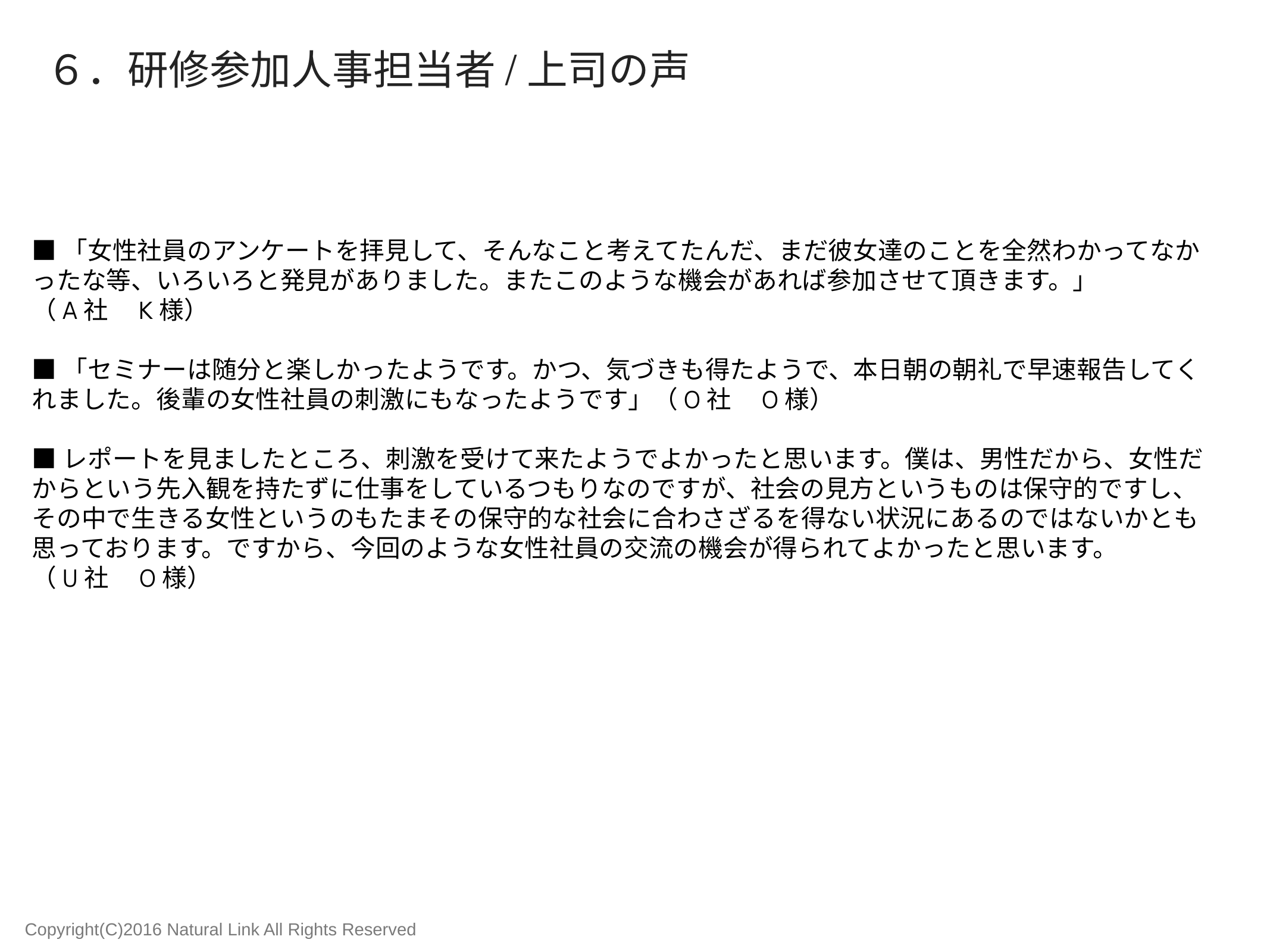

６．研修参加人事担当者/上司の声
■「女性社員のアンケートを拝見して、そんなこと考えてたんだ、まだ彼女達のことを全然わかってなかったな等、いろいろと発見がありました。またこのような機会があれば参加させて頂きます。」
（A社　K様）

■「セミナーは随分と楽しかったようです。かつ、気づきも得たようで、本日朝の朝礼で早速報告してくれました。後輩の女性社員の刺激にもなったようです」（O社　O様）

■レポートを見ましたところ、刺激を受けて来たようでよかったと思います。僕は、男性だから、女性だからという先入観を持たずに仕事をしているつもりなのですが、社会の見方というものは保守的ですし、その中で生きる女性というのもたまその保守的な社会に合わさざるを得ない状況にあるのではないかとも思っております。ですから、今回のような女性社員の交流の機会が得られてよかったと思います。
（U社　O様）
Copyright(C)2016 Natural Link All Rights Reserved